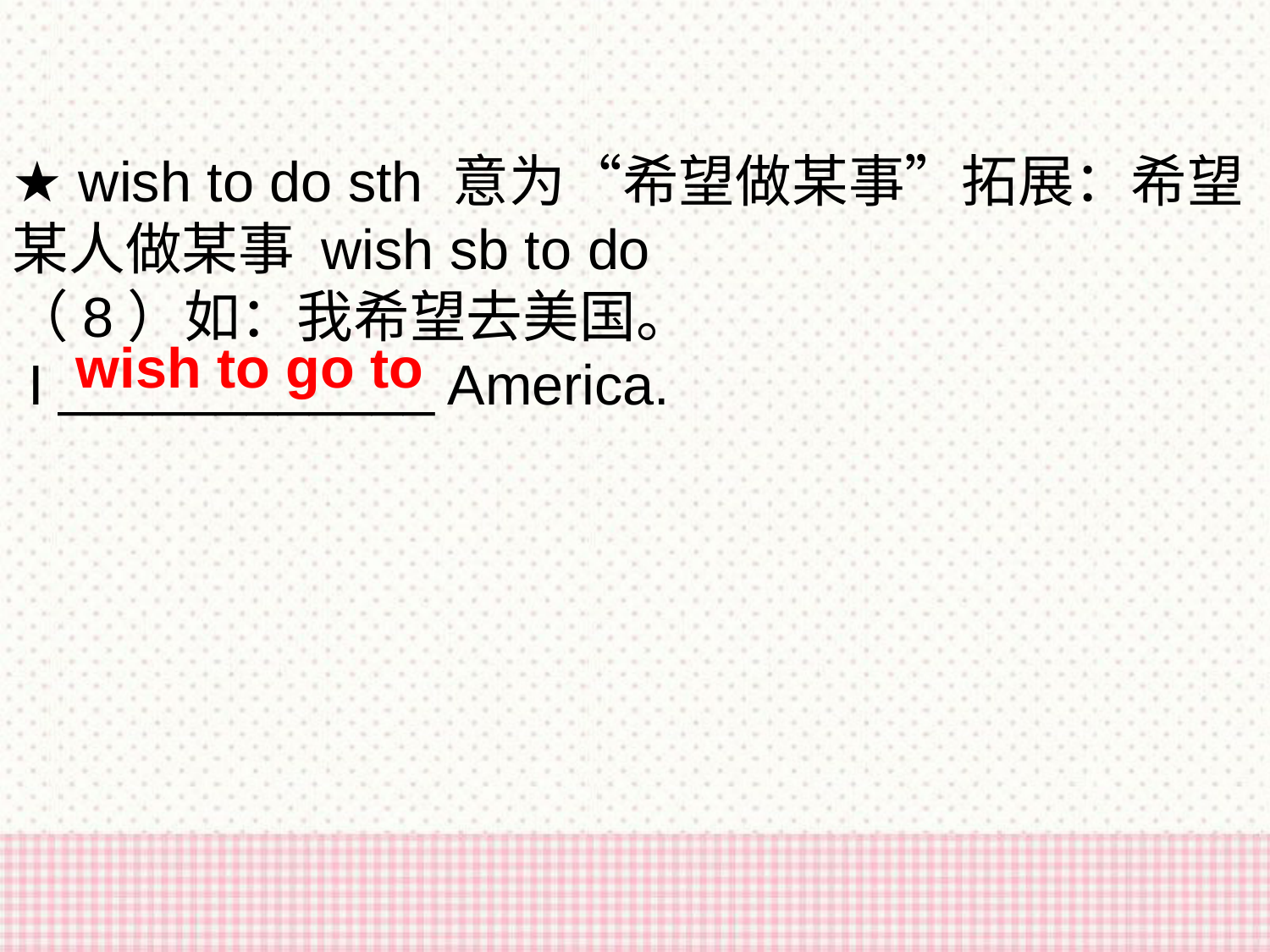

★ wish to do sth 意为“希望做某事”拓展：希望某人做某事 wish sb to do
（8）如：我希望去美国。
 I ____________ America.
wish to go to